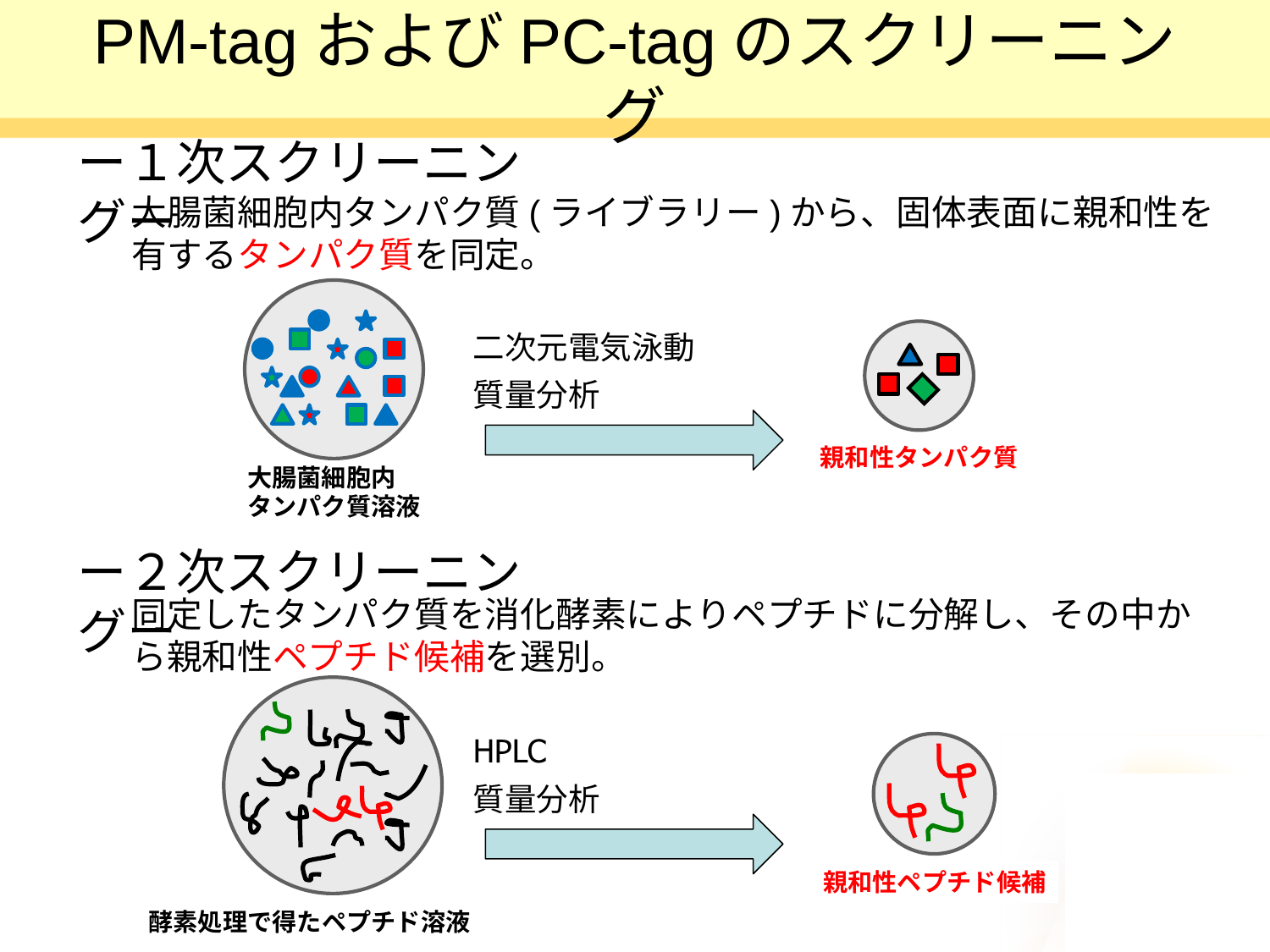

# PM-tagおよびPC-tagのスクリーニング
ー１次スクリーニングー
大腸菌細胞内タンパク質(ライブラリー)から、固体表面に親和性を有するタンパク質を同定。

大腸菌細胞内
タンパク質溶液
二次元電気泳動
質量分析

親和性タンパク質
ー２次スクリーニングー
同定したタンパク質を消化酵素によりペプチドに分解し、その中から親和性ペプチド候補を選別。

HPLC
質量分析

親和性ペプチド候補
酵素処理で得たペプチド溶液